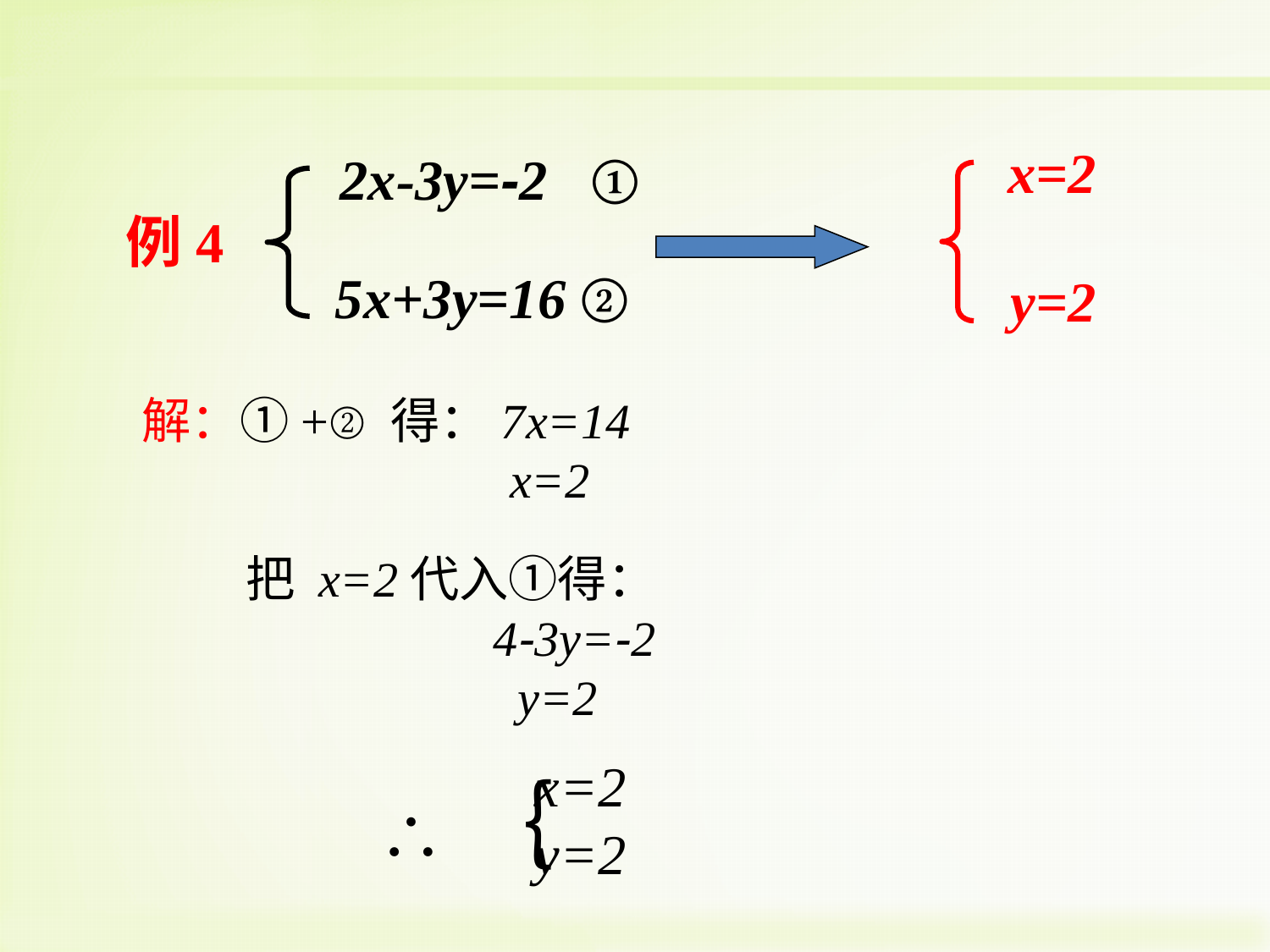

x=2

y=2
2x-3y=-2   ①

例4
5x+3y=16 ②
解：①+② 得：7x=14
                              x=2
 把 x=2代入①得：
                      4-3y=-2
                        y=2
x=2
y=2
∴｛